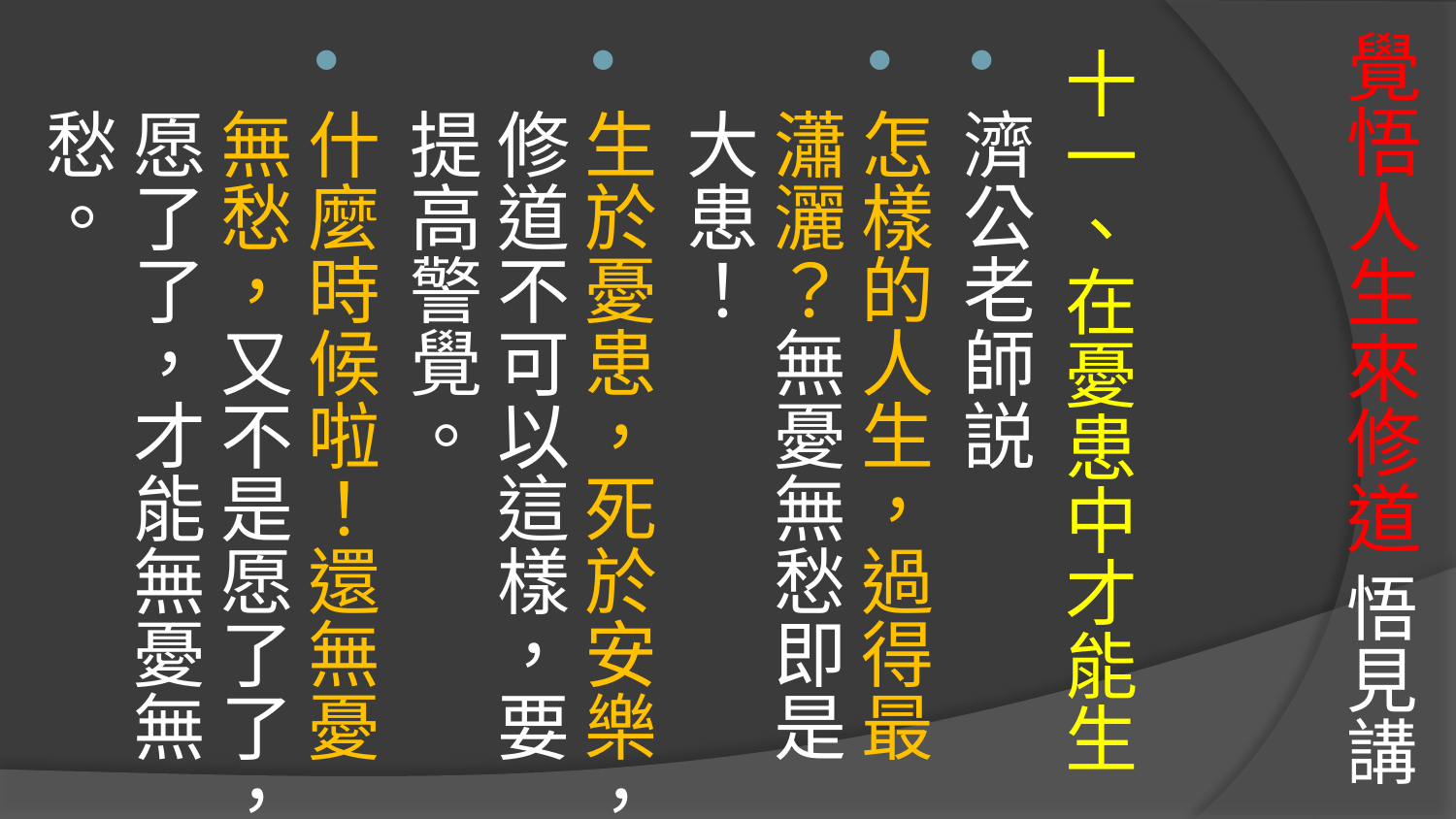

# 覺悟人生來修道 悟見講
十一、在憂患中才能生
濟公老師説
怎樣的人生，過得最瀟灑？無憂無愁即是大患！
生於憂患，死於安樂，修道不可以這樣，要提高警覺。
什麼時候啦！還無憂無愁，又不是愿了了，愿了了，才能無憂無愁。